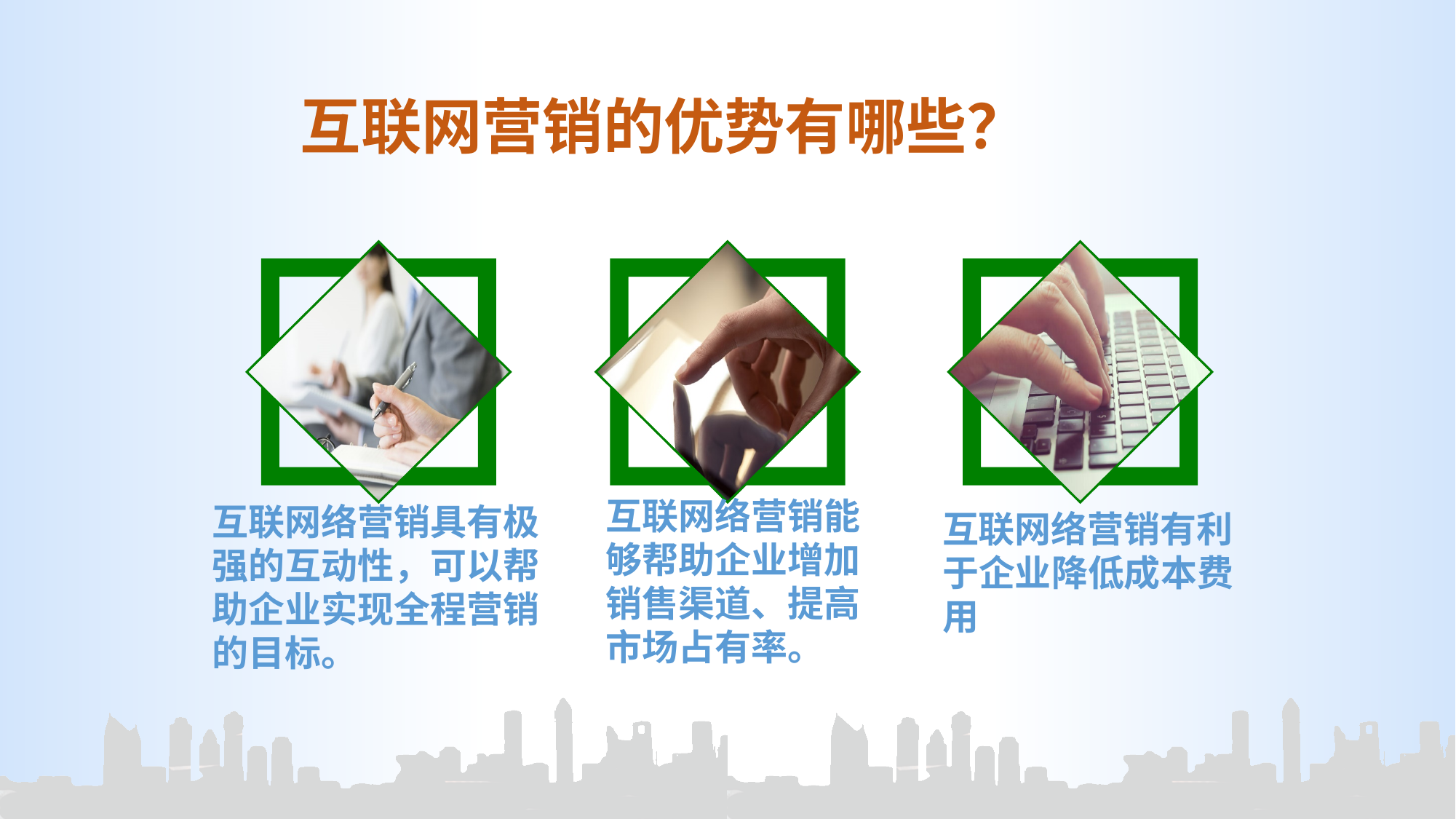

互联网营销的优势有哪些？

互联网络营销能够帮助企业增加销售渠道、提高市场占有率。

互联网络营销具有极强的互动性，可以帮助企业实现全程营销的目标。

互联网络营销有利于企业降低成本费用
.